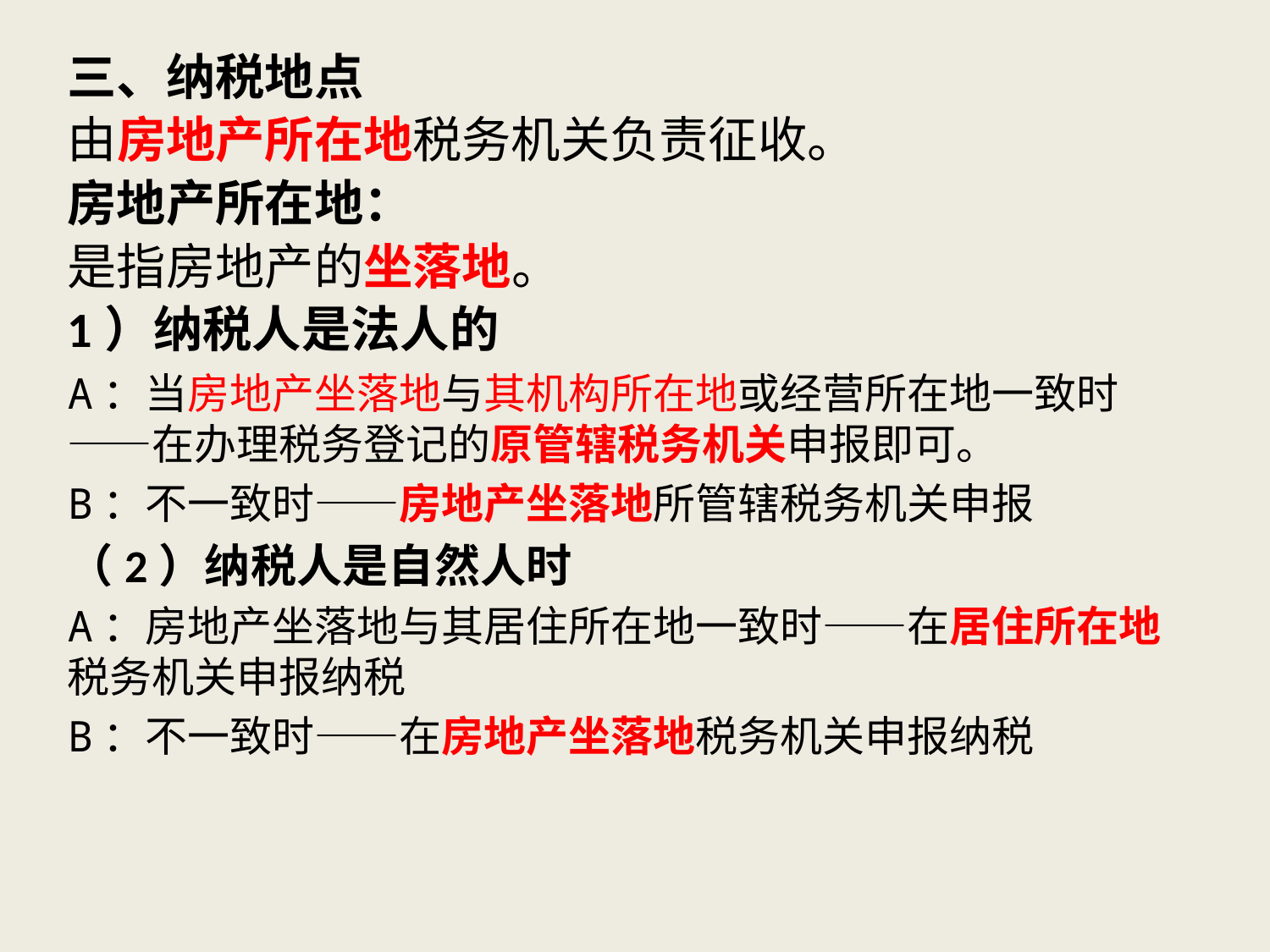

三、纳税地点
由房地产所在地税务机关负责征收。
房地产所在地：
是指房地产的坐落地。
1）纳税人是法人的
A：当房地产坐落地与其机构所在地或经营所在地一致时——在办理税务登记的原管辖税务机关申报即可。
B：不一致时——房地产坐落地所管辖税务机关申报
（2）纳税人是自然人时
A：房地产坐落地与其居住所在地一致时——在居住所在地税务机关申报纳税
B：不一致时——在房地产坐落地税务机关申报纳税